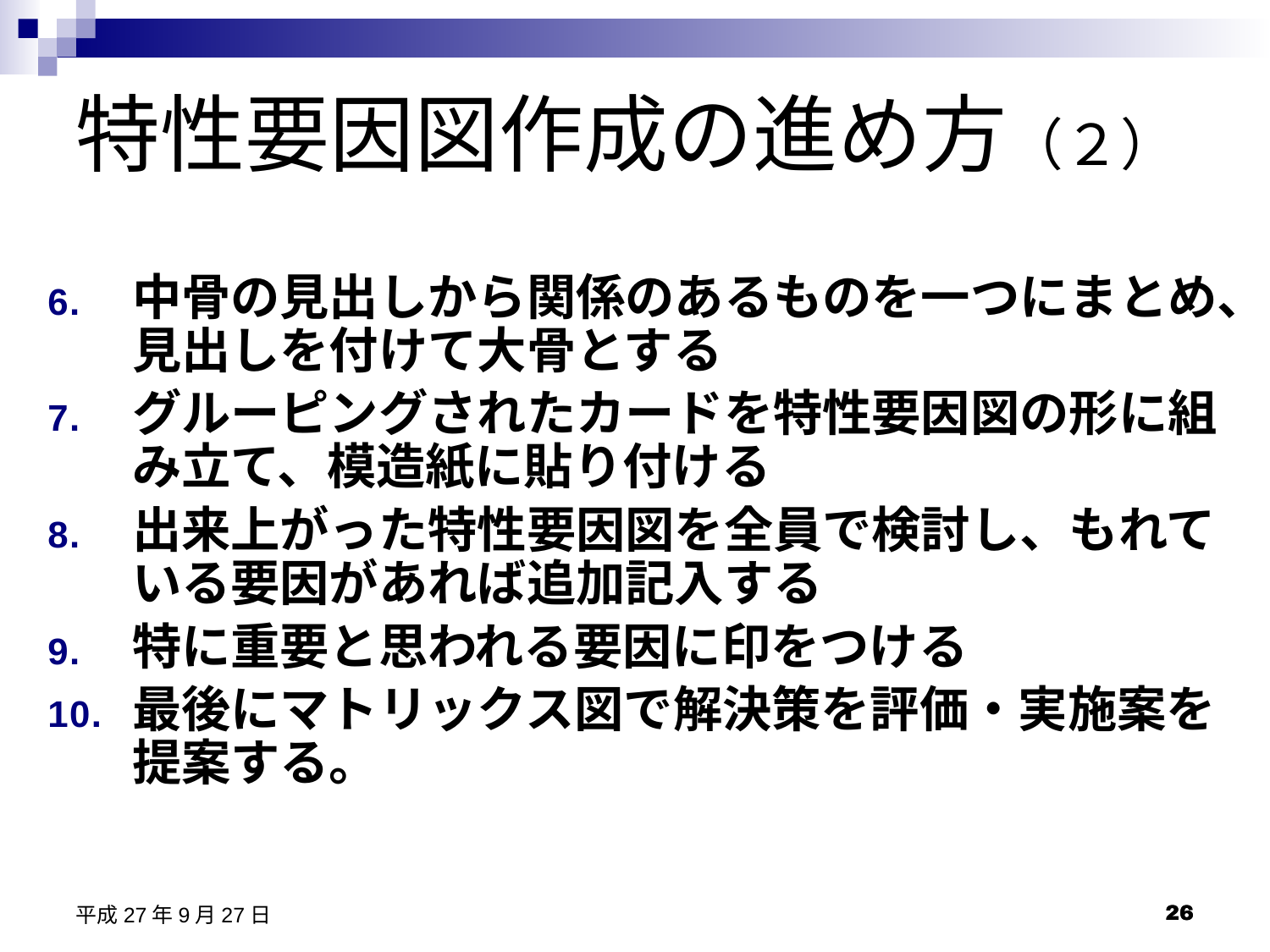

特性要因図作成の進め方（２）
中骨の見出しから関係のあるものを一つにまとめ、見出しを付けて大骨とする
グルーピングされたカードを特性要因図の形に組み立て、模造紙に貼り付ける
出来上がった特性要因図を全員で検討し、もれている要因があれば追加記入する
特に重要と思われる要因に印をつける
最後にマトリックス図で解決策を評価・実施案を提案する。
平成27年9月27日
26
26